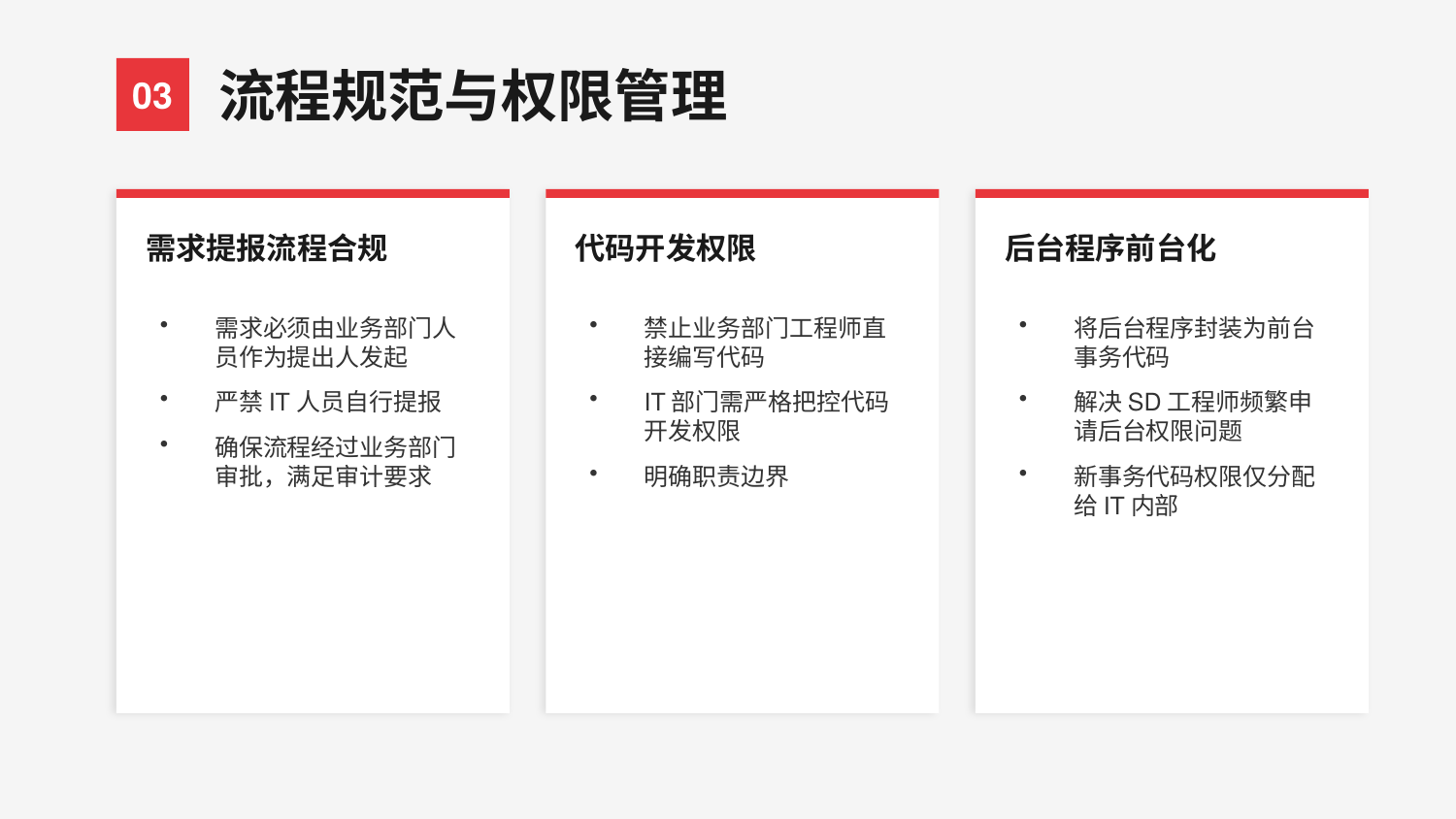

03
流程规范与权限管理

需求提报流程合规
代码开发权限
后台程序前台化
需求必须由业务部门人员作为提出人发起
严禁IT人员自行提报
确保流程经过业务部门审批，满足审计要求
禁止业务部门工程师直接编写代码
IT部门需严格把控代码开发权限
明确职责边界
将后台程序封装为前台事务代码
解决SD工程师频繁申请后台权限问题
新事务代码权限仅分配给IT内部